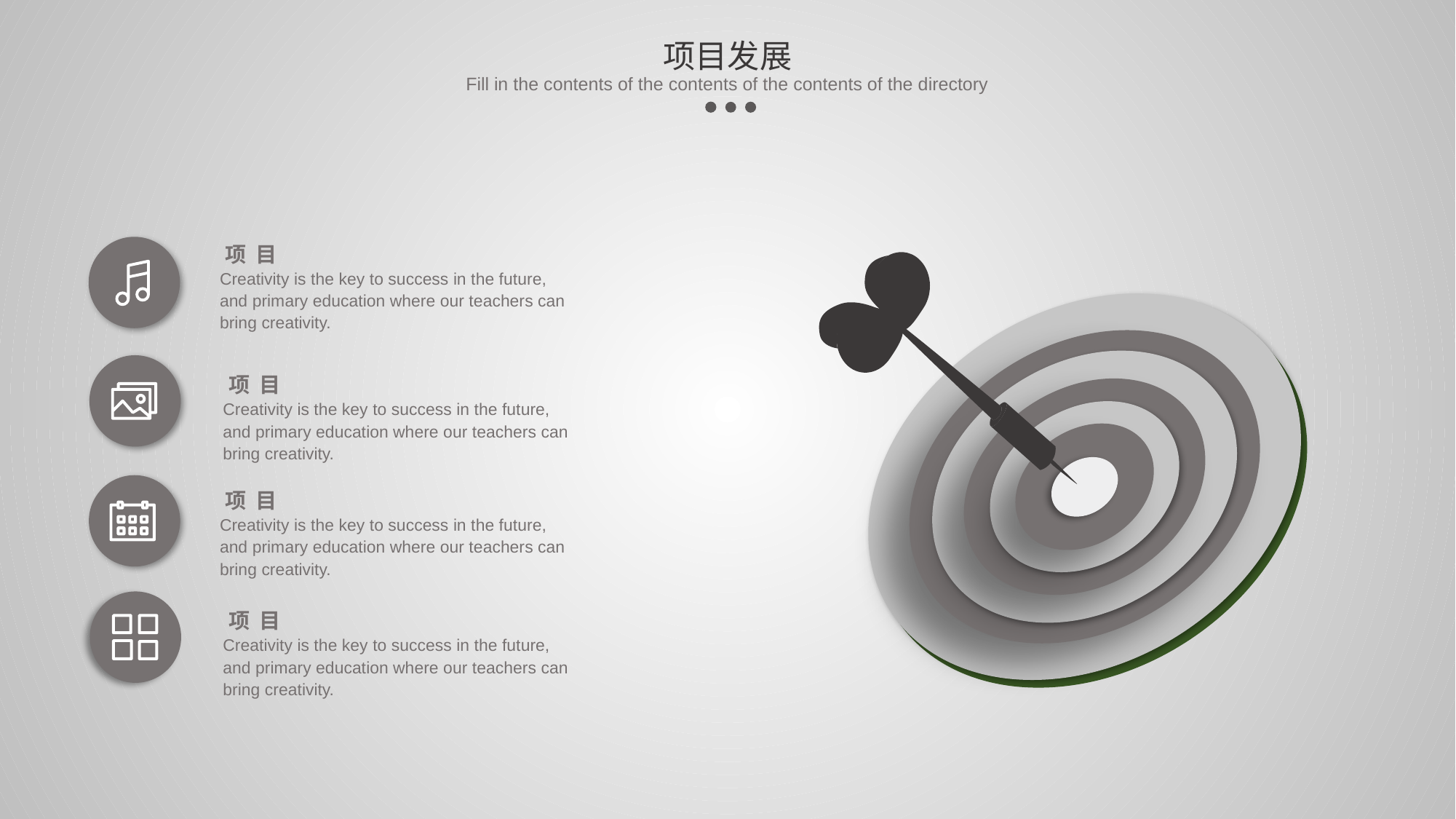

项目发展
Fill in the contents of the contents of the contents of the directory

项目
Creativity is the key to success in the future, and primary education where our teachers can bring creativity.

项目
Creativity is the key to success in the future, and primary education where our teachers can bring creativity.

项目
Creativity is the key to success in the future, and primary education where our teachers can bring creativity.

项目
Creativity is the key to success in the future, and primary education where our teachers can bring creativity.